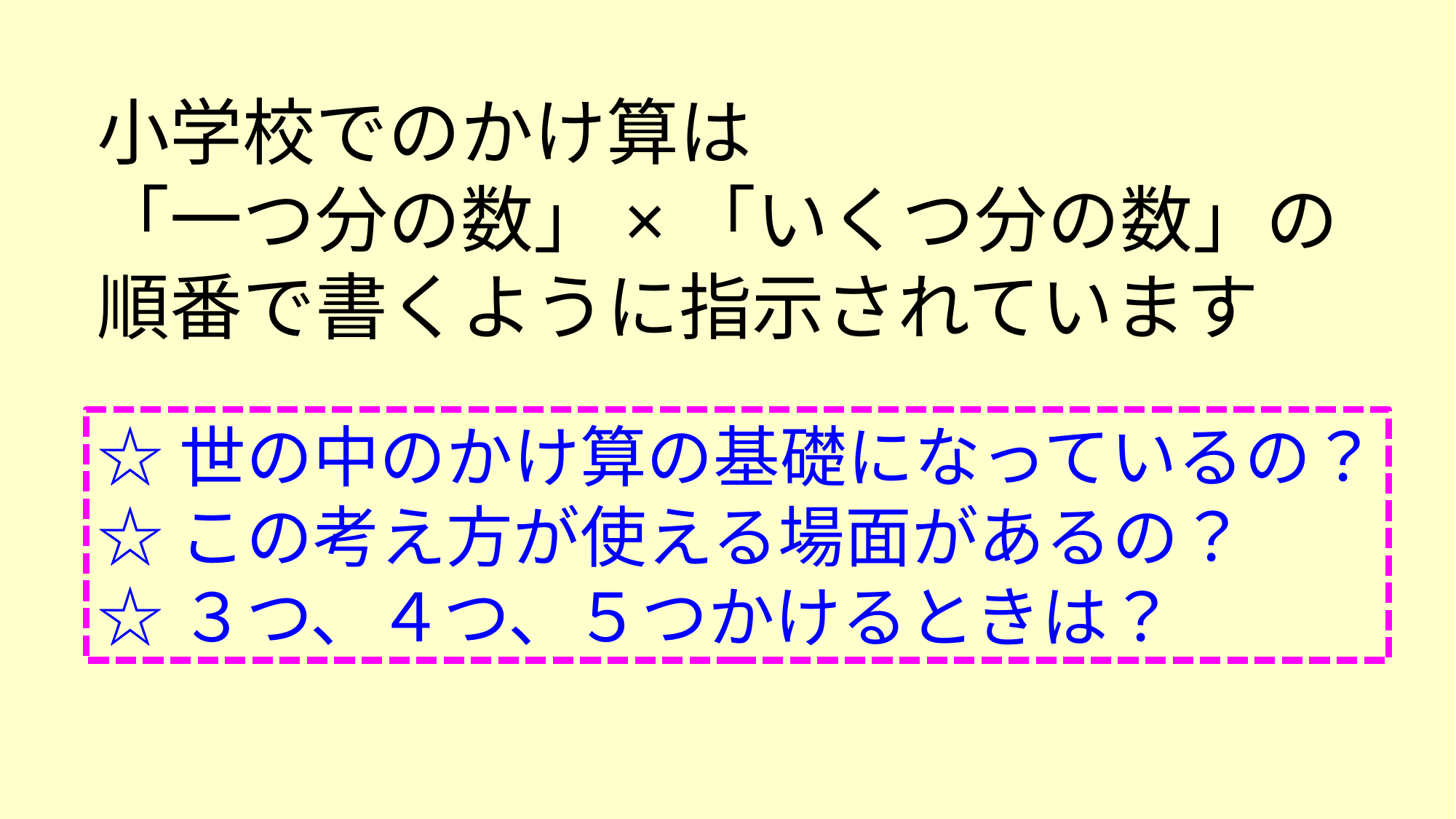

小学校でのかけ算は
「一つ分の数」×「いくつ分の数」の
順番で書くように指示されています
☆世の中のかけ算の基礎になっているの？
☆この考え方が使える場面があるの？
☆３つ、４つ、５つかけるときは？